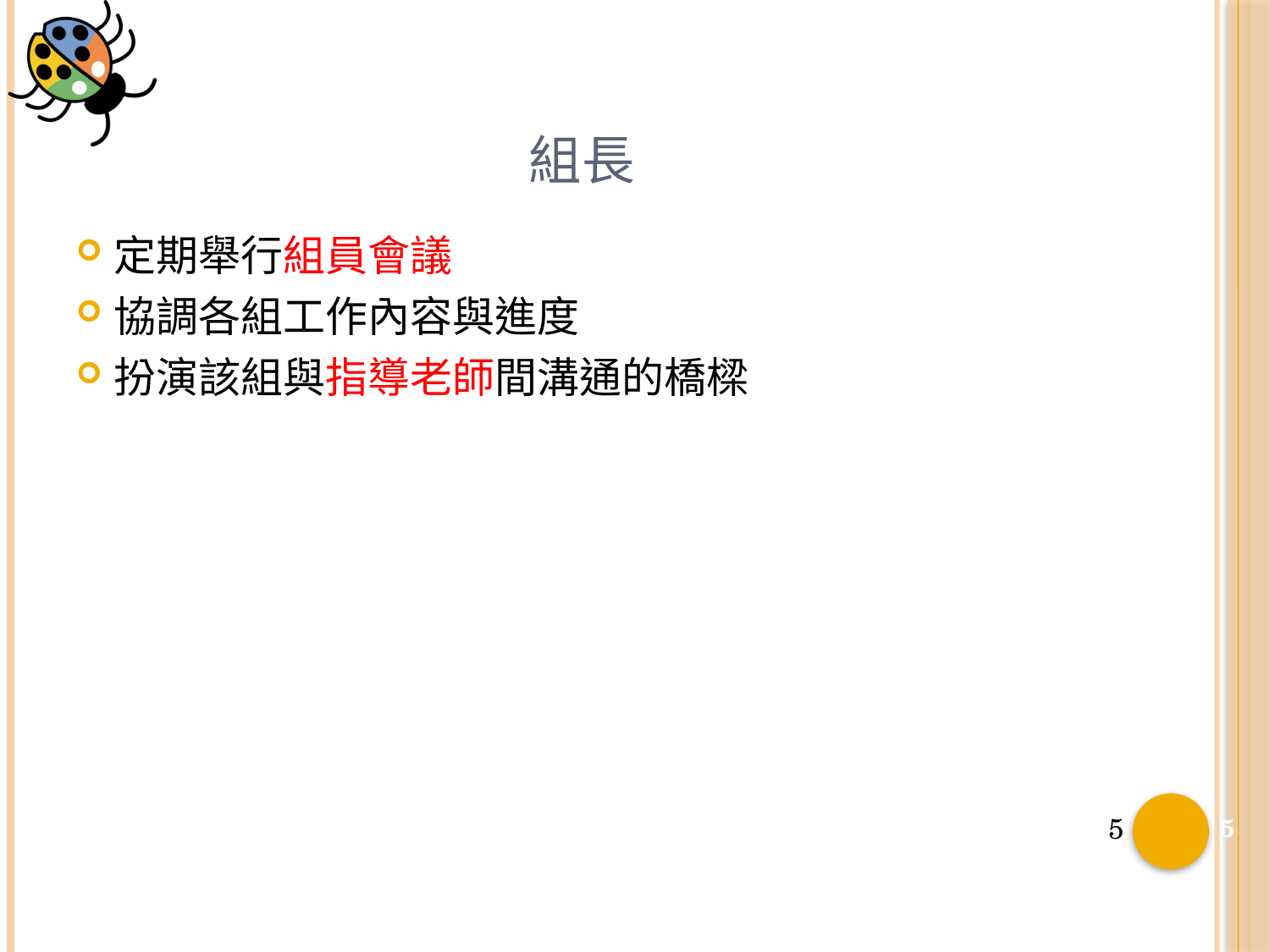

# 組長
定期舉行組員會議
協調各組工作內容與進度
扮演該組與指導老師間溝通的橋樑

5